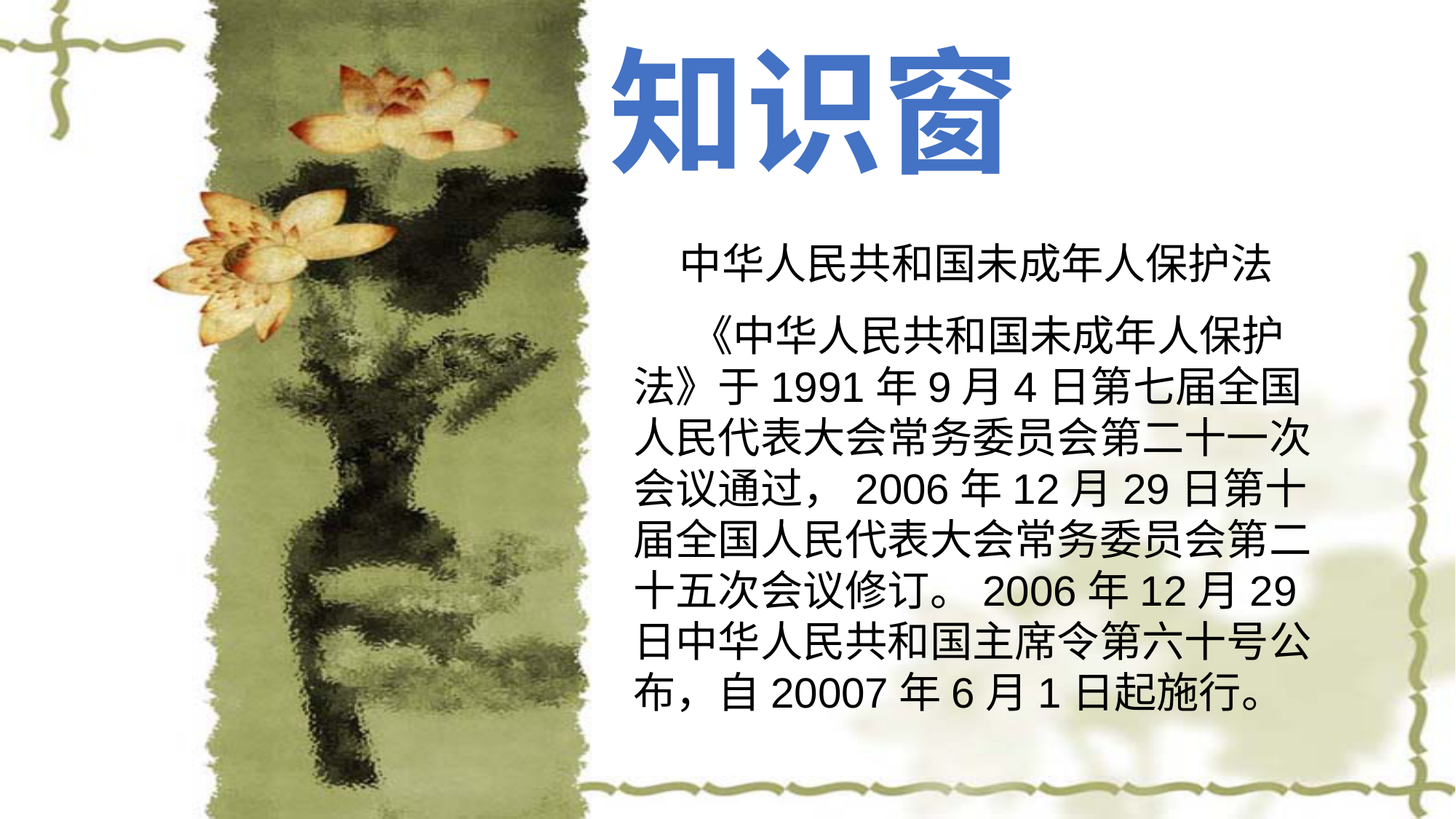

知识窗
中华人民共和国未成年人保护法
     《中华人民共和国未成年人保护法》于1991年9月4日第七届全国人民代表大会常务委员会第二十一次会议通过，2006年12月29日第十届全国人民代表大会常务委员会第二十五次会议修订。2006年12月29日中华人民共和国主席令第六十号公布，自20007年6月1日起施行。